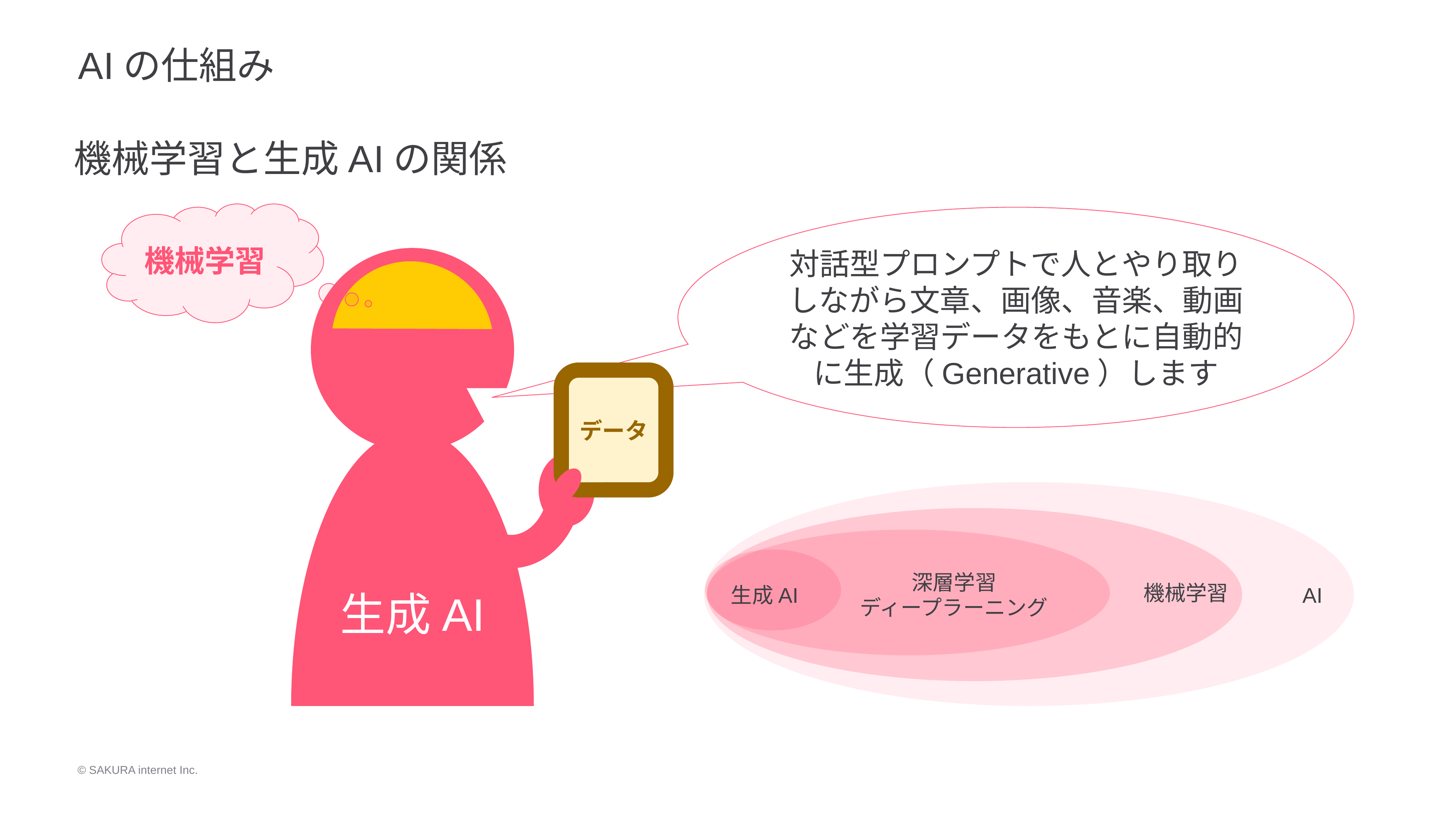

AIの仕組み
機械学習と生成AIの関係
機械学習
対話型プロンプトで人とやり取りしながら文章、画像、音楽、動画などを学習データをもとに自動的に生成（Generative）します

データ

深層学習
ディープラーニング
機械学習
生成AI
AI
生成AI